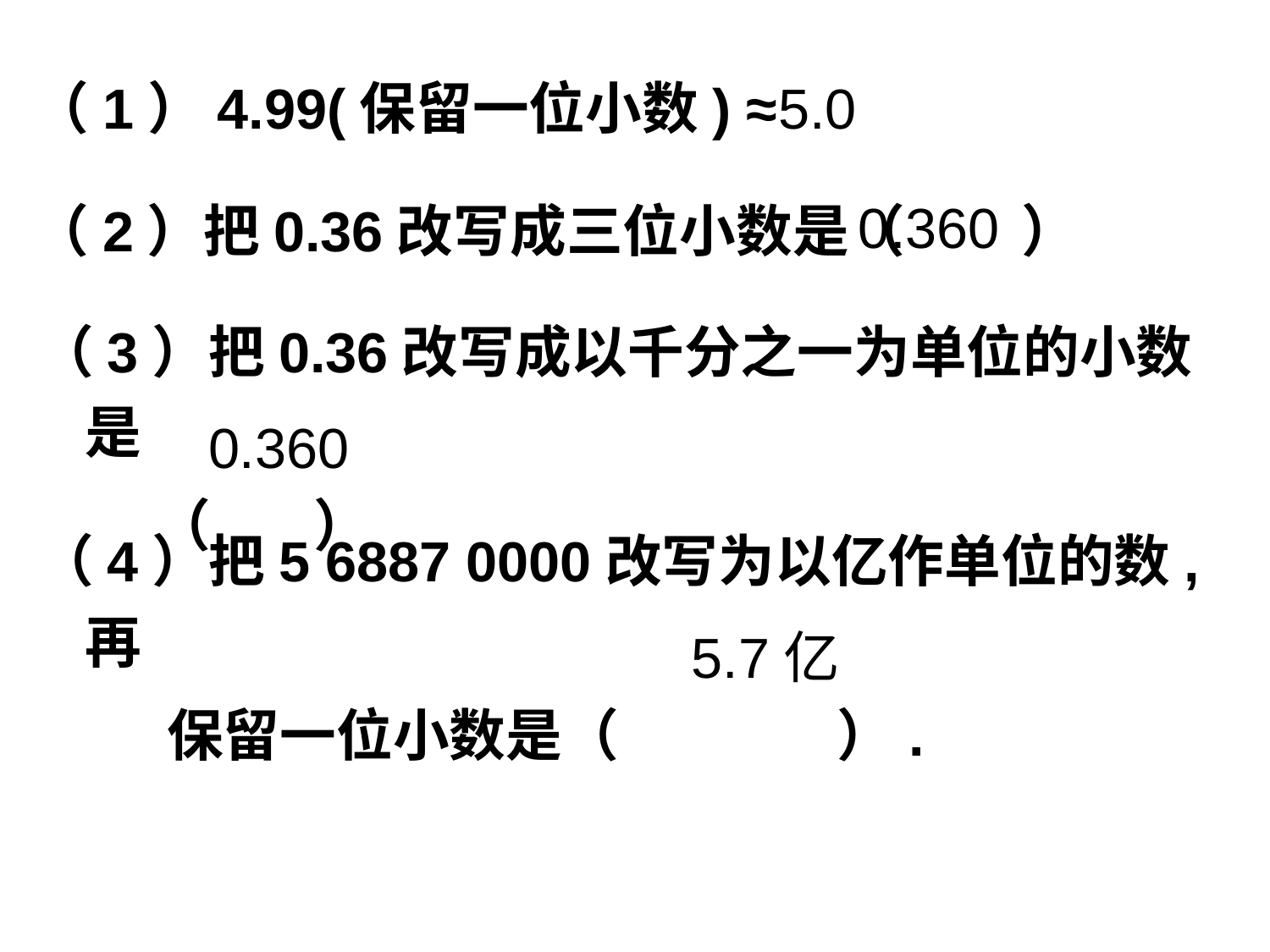

（1）4.99(保留一位小数) ≈
5.0
（2）把0.36改写成三位小数是（         ）
0.360
（3）把0.36改写成以千分之一为单位的小数是
        （        ）
0.360
（4）把5 6887 0000改写为以亿作单位的数,再
         保留一位小数是（                 ）.
5.7亿